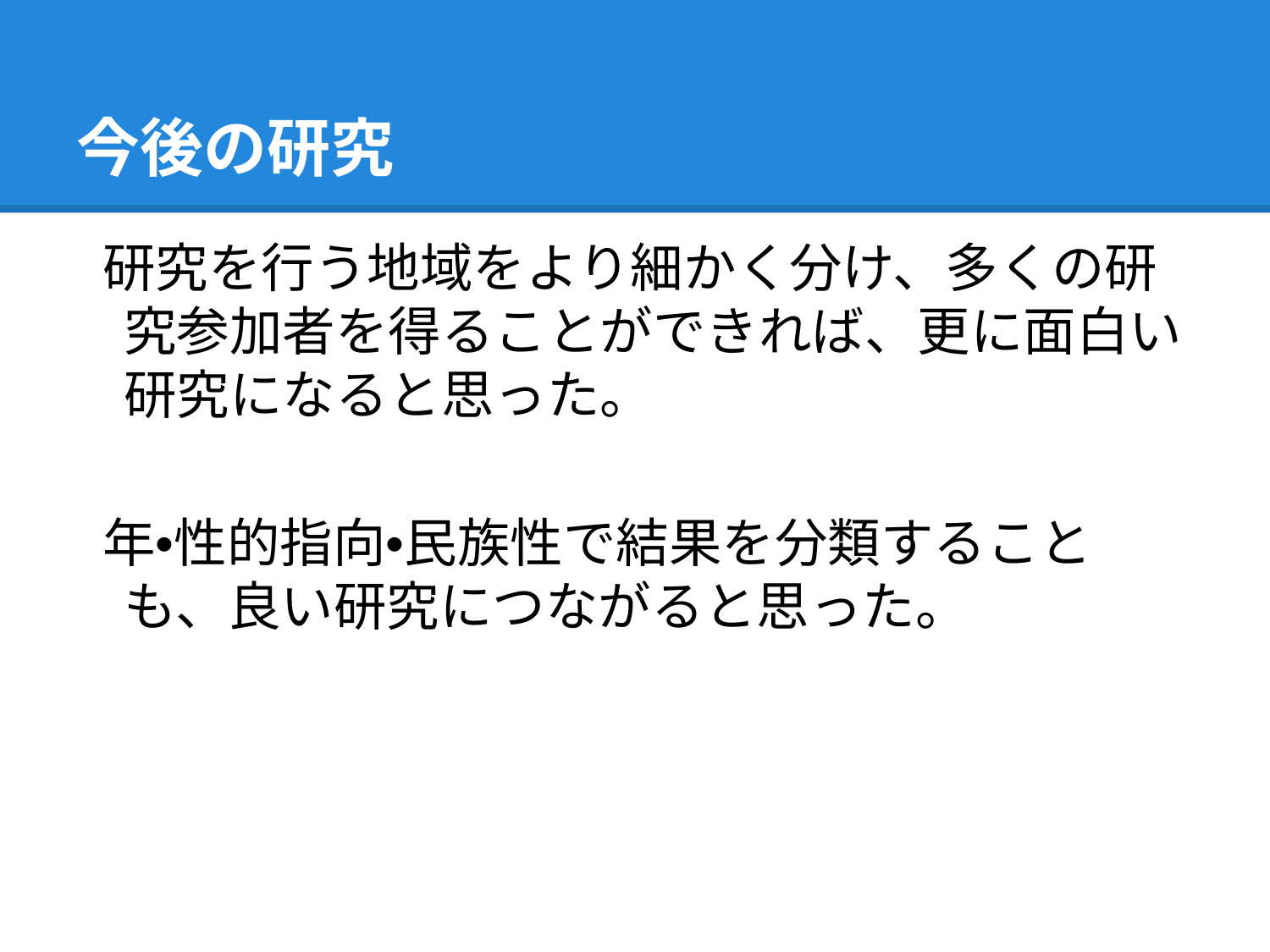

# 今後の研究
研究を行う地域をより細かく分け、多くの研究参加者を得ることができれば、更に面白い研究になると思った。

年•性的指向•民族性で結果を分類することも、良い研究につながると思った。